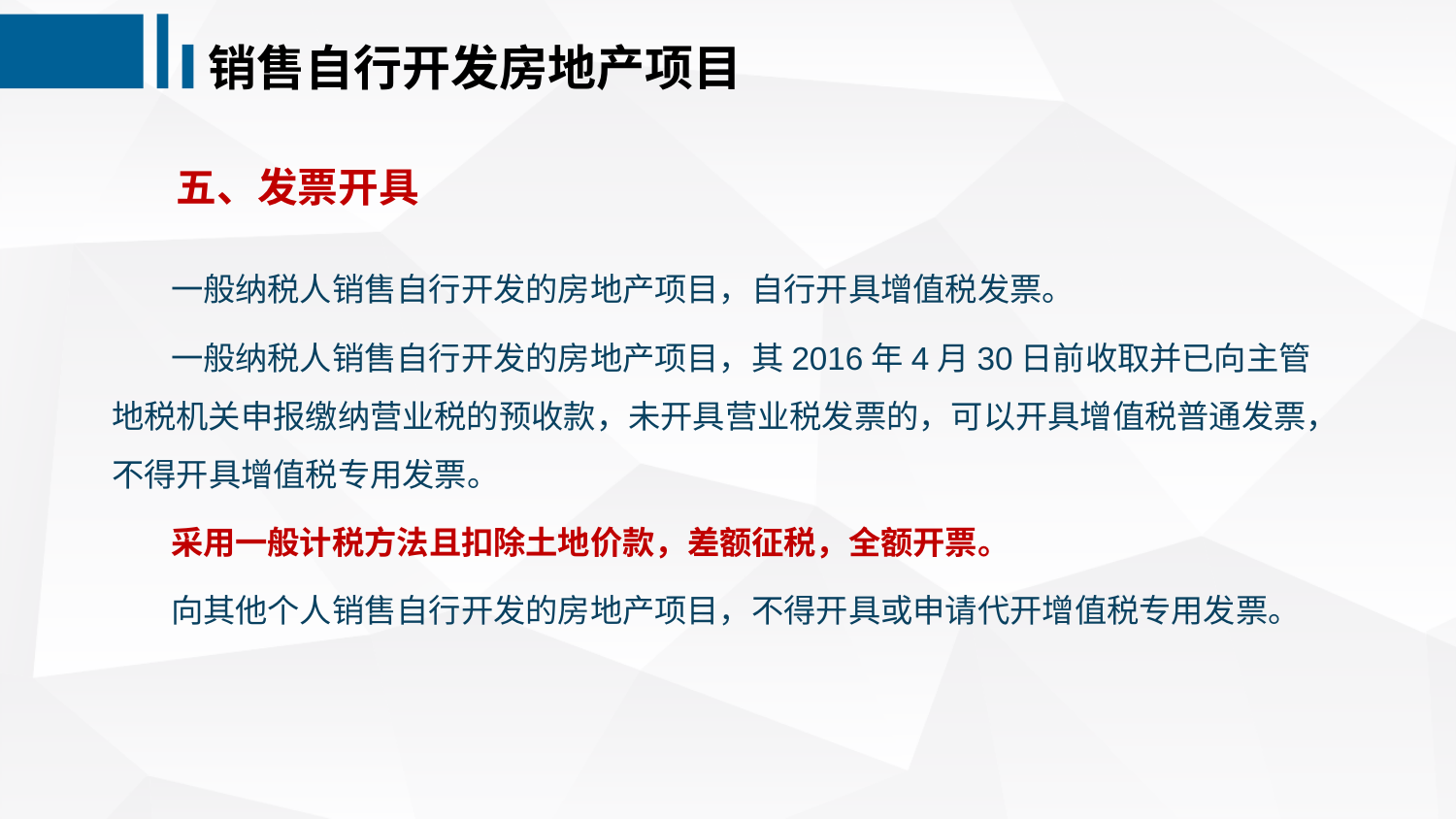

销售自行开发房地产项目
      五、发票开具

       一般纳税人销售自行开发的房地产项目，自行开具增值税发票。
       一般纳税人销售自行开发的房地产项目，其2016年4月30日前收取并已向主管地税机关申报缴纳营业税的预收款，未开具营业税发票的，可以开具增值税普通发票，不得开具增值税专用发票。
       采用一般计税方法且扣除土地价款，差额征税，全额开票。
       向其他个人销售自行开发的房地产项目，不得开具或申请代开增值税专用发票。

41